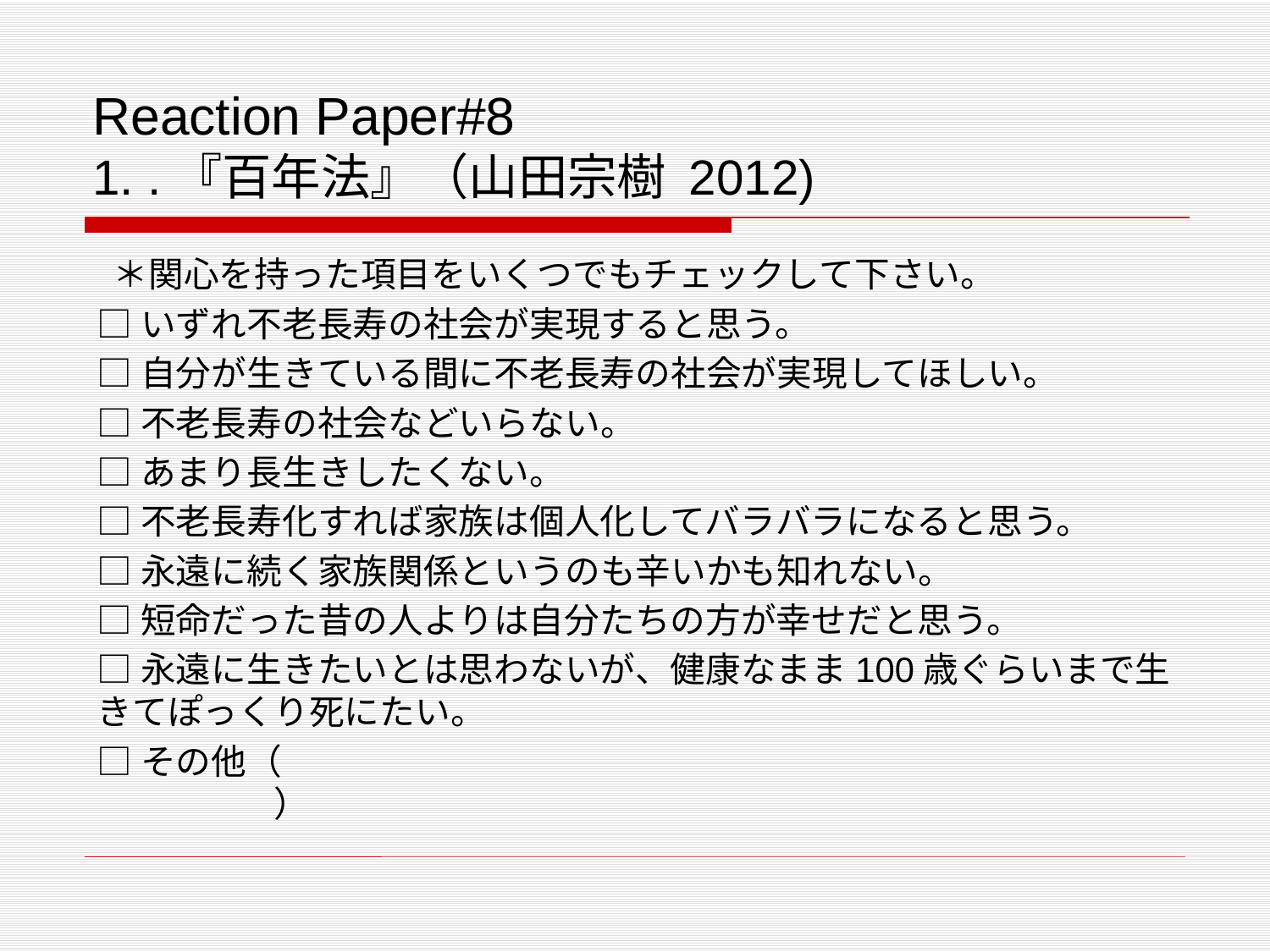

# Reaction Paper#8 1. .『百年法』（山田宗樹 2012)
 ＊関心を持った項目をいくつでもチェックして下さい。
□いずれ不老長寿の社会が実現すると思う。
□自分が生きている間に不老長寿の社会が実現してほしい。
□不老長寿の社会などいらない。
□あまり長生きしたくない。
□不老長寿化すれば家族は個人化してバラバラになると思う。
□永遠に続く家族関係というのも辛いかも知れない。
□短命だった昔の人よりは自分たちの方が幸せだと思う。
□永遠に生きたいとは思わないが、健康なまま100歳ぐらいまで生きてぽっくり死にたい。
□その他（　　　　　　　　　　　　　　　　　　　　　　　　　　　　　　）